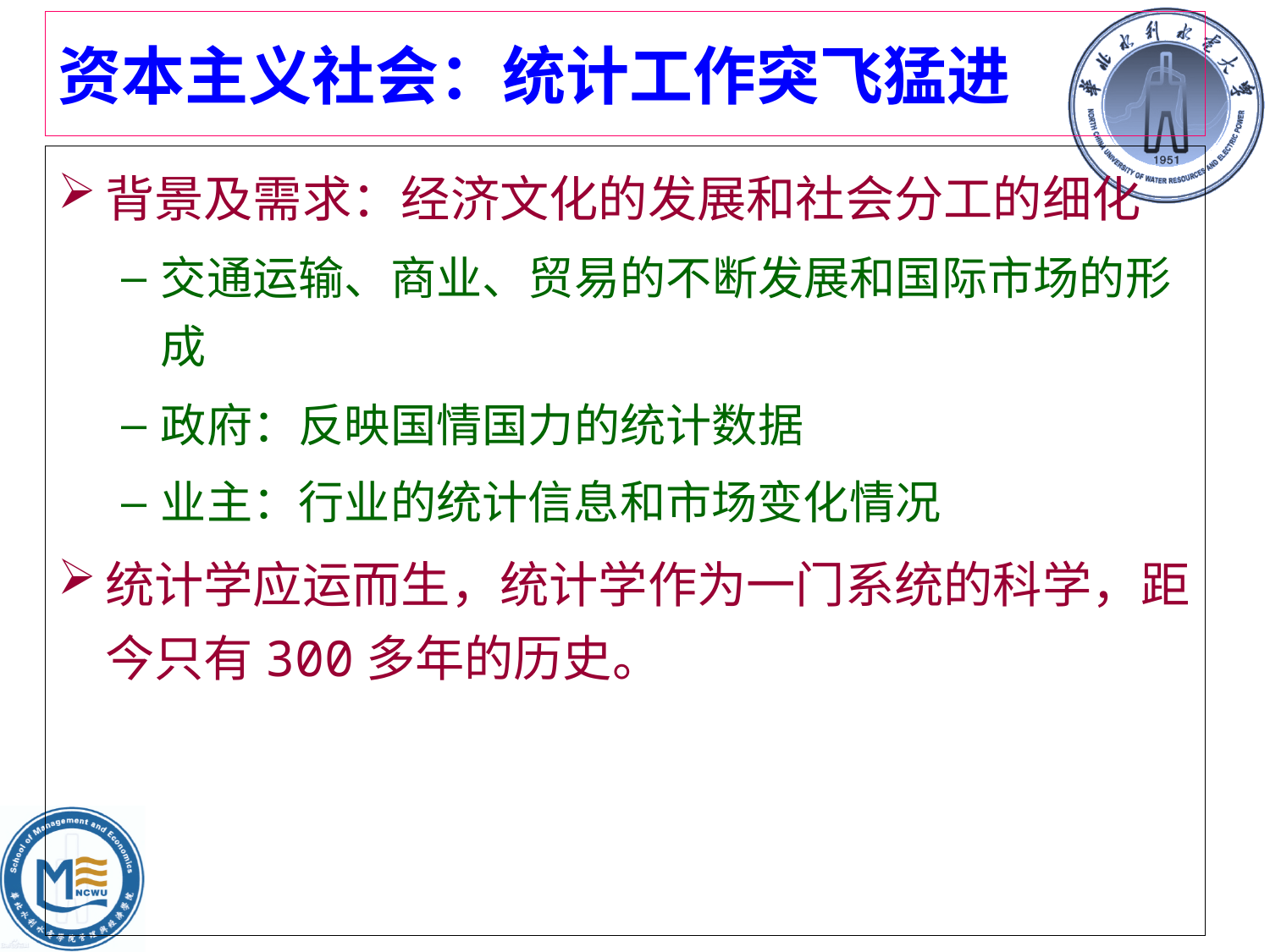

# 资本主义社会：统计工作突飞猛进
背景及需求：经济文化的发展和社会分工的细化
交通运输、商业、贸易的不断发展和国际市场的形成
政府：反映国情国力的统计数据
业主：行业的统计信息和市场变化情况
统计学应运而生，统计学作为一门系统的科学，距今只有300多年的历史。